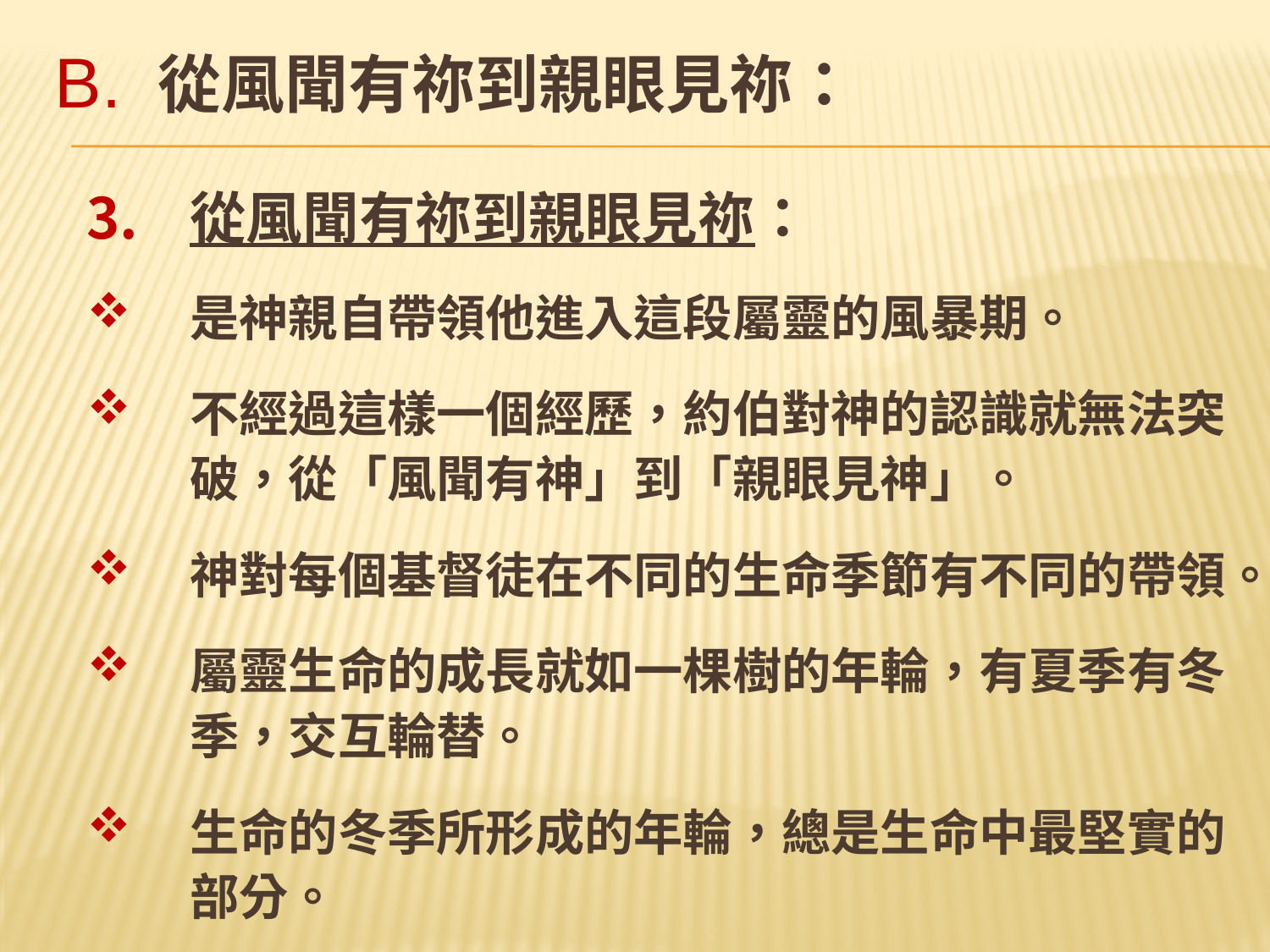

# B. 從風聞有祢到親眼見祢：
從風聞有祢到親眼見祢：
是神親自帶領他進入這段屬靈的風暴期。
不經過這樣一個經歷，約伯對神的認識就無法突破，從「風聞有神」到「親眼見神」。
神對每個基督徒在不同的生命季節有不同的帶領。
屬靈生命的成長就如一棵樹的年輪，有夏季有冬季，交互輪替。
生命的冬季所形成的年輪，總是生命中最堅實的部分。